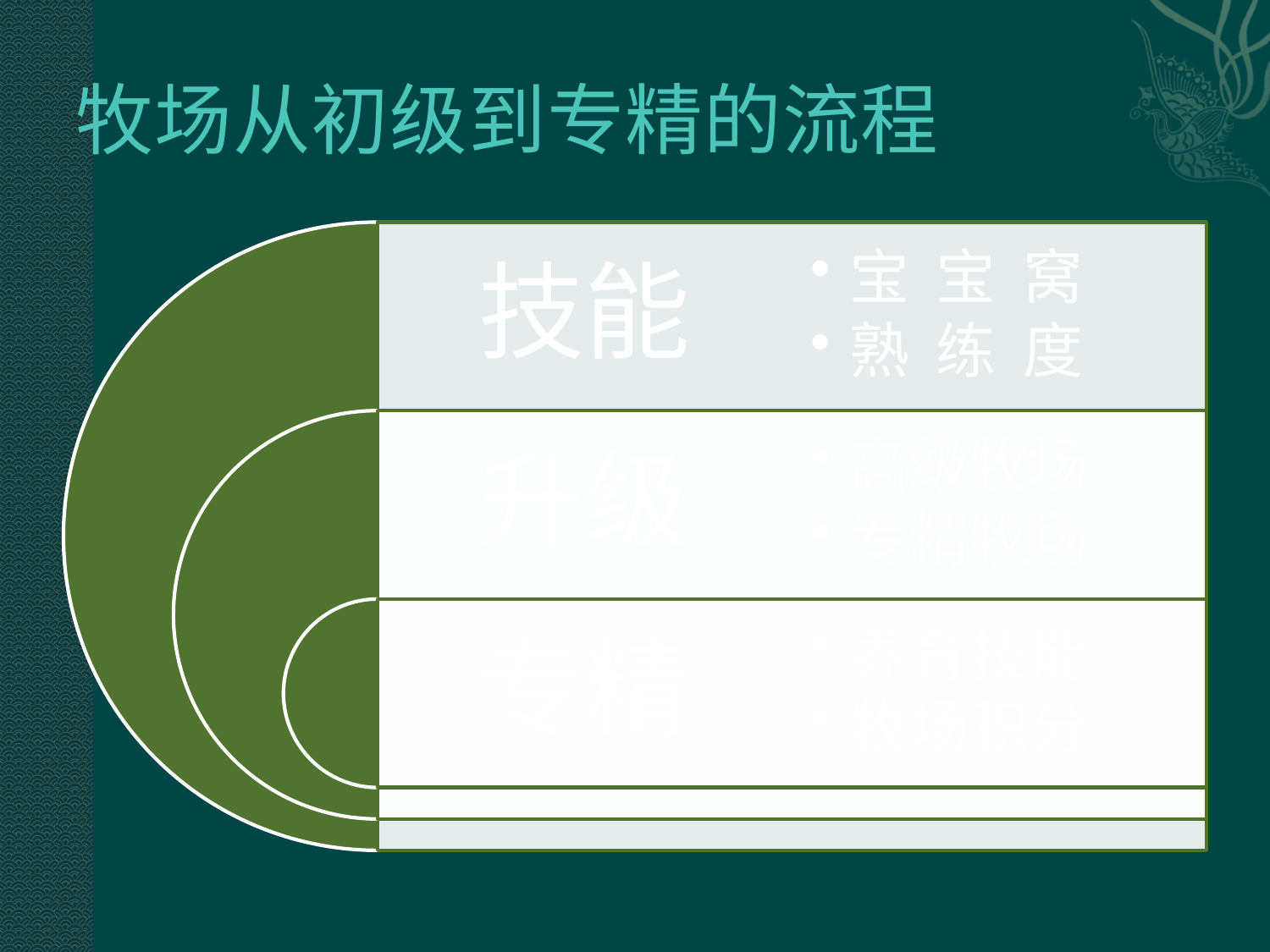

# 牧场从初级到专精的流程
技能
升级
专精
宝  宝  窝
熟  练  度
高级牧场
专精牧场
养育技能
牧场积分